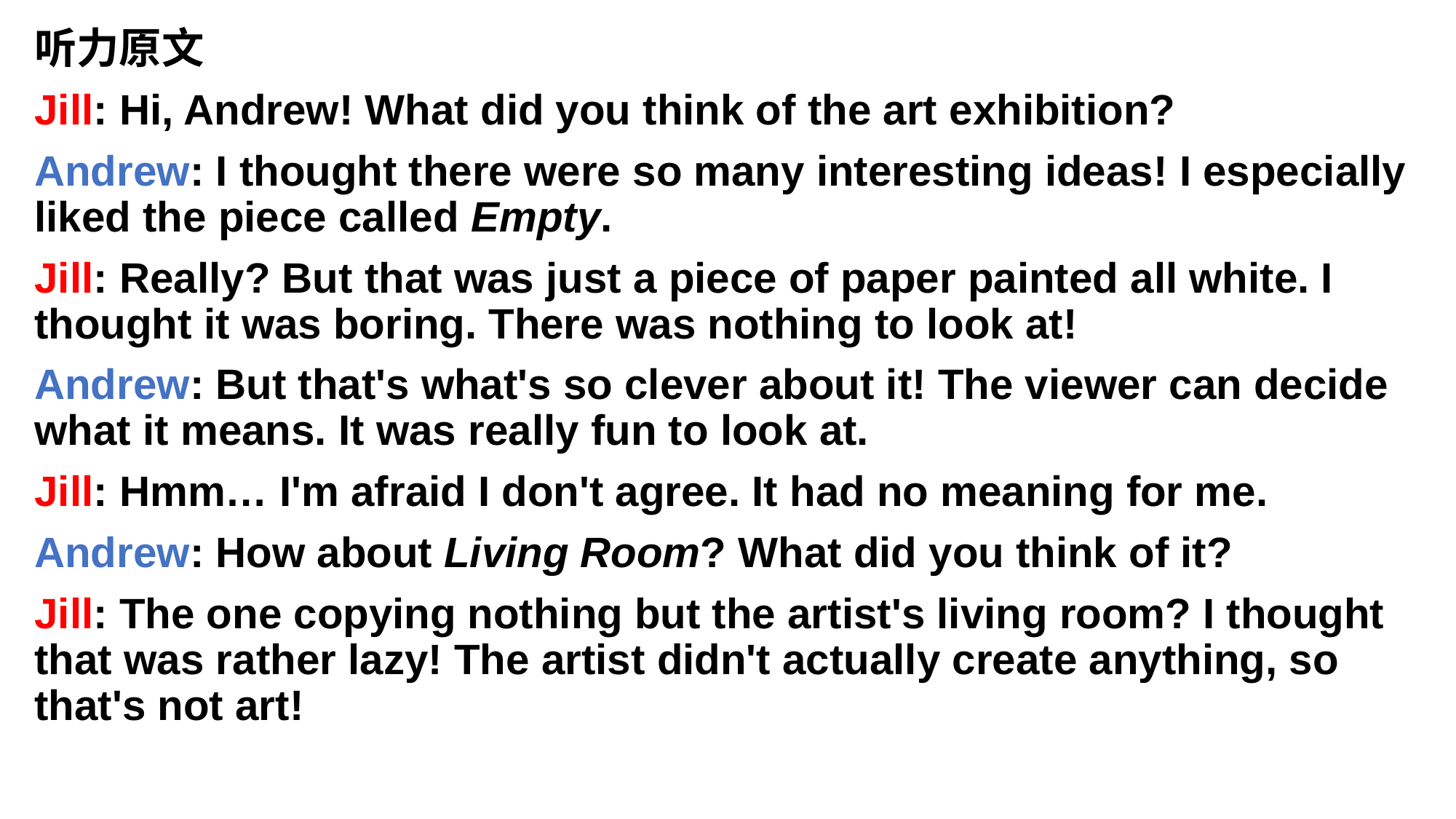

听力原文
Jill: Hi, Andrew! What did you think of the art exhibition?
Andrew: I thought there were so many interesting ideas! I especially liked the piece called Empty.
Jill: Really? But that was just a piece of paper painted all white. I thought it was boring. There was nothing to look at!
Andrew: But that's what's so clever about it! The viewer can decide what it means. It was really fun to look at.
Jill: Hmm… I'm afraid I don't agree. It had no meaning for me.
Andrew: How about Living Room? What did you think of it?
Jill: The one copying nothing but the artist's living room? I thought that was rather lazy! The artist didn't actually create anything, so that's not art!